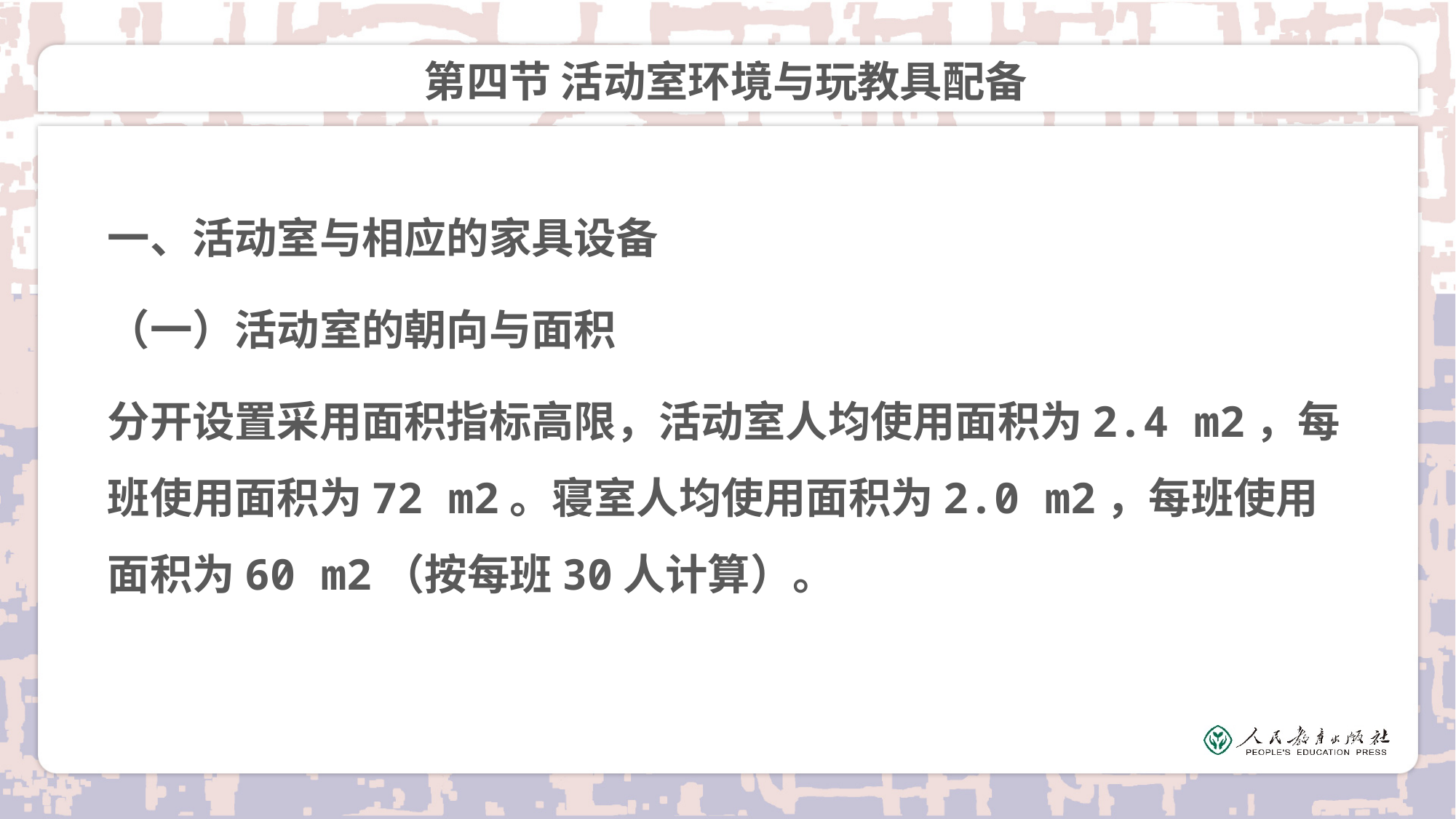

# 第四节 活动室环境与玩教具配备
一、活动室与相应的家具设备
（一）活动室的朝向与面积
分开设置采用面积指标高限，活动室人均使用面积为2.4 m2，每班使用面积为72 m2。寝室人均使用面积为2.0 m2，每班使用面积为60 m2（按每班30人计算）。